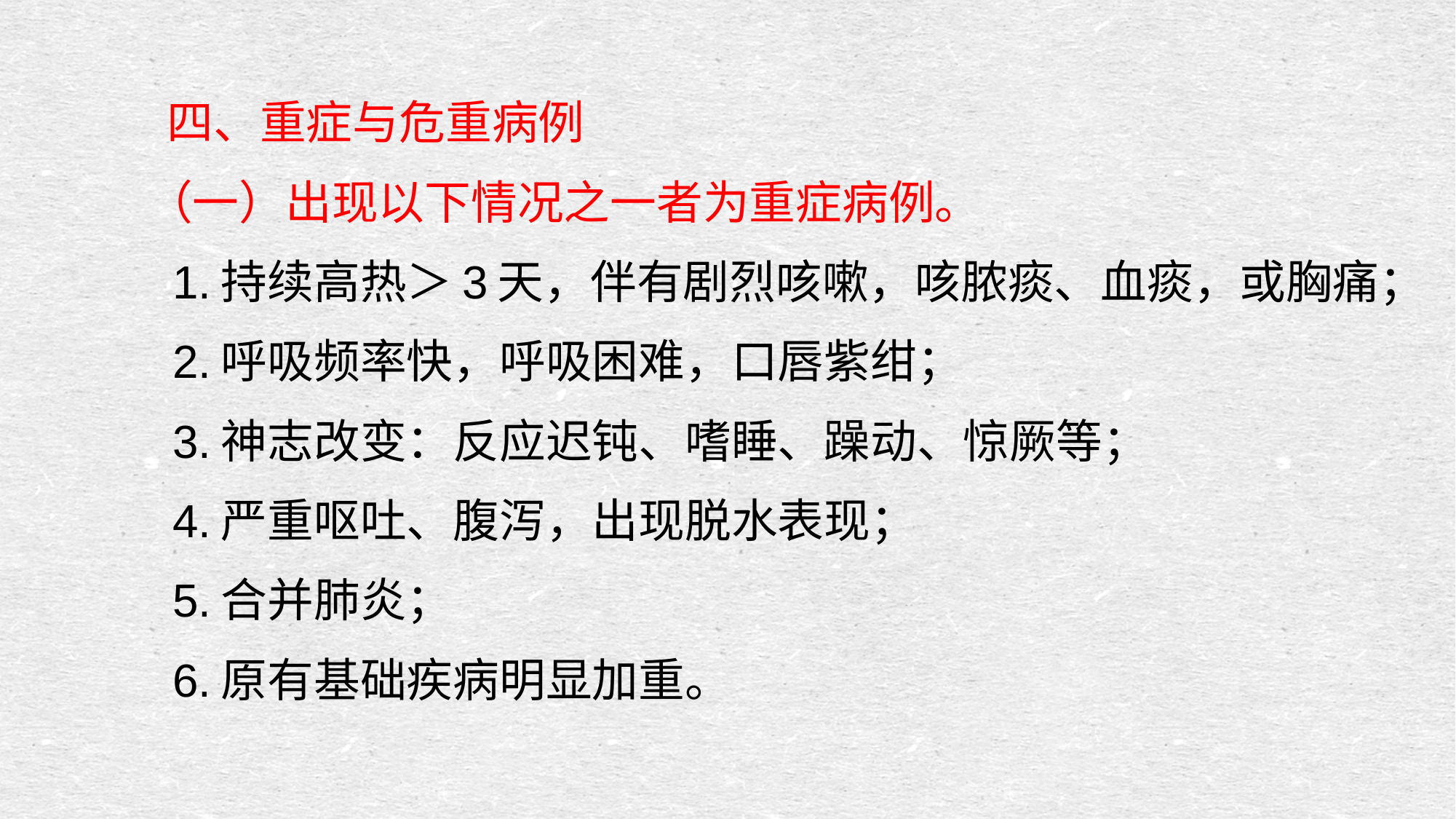

四、重症与危重病例
    （一）出现以下情况之一者为重症病例。
      1.持续高热＞3天，伴有剧烈咳嗽，咳脓痰、血痰，或胸痛；
      2.呼吸频率快，呼吸困难，口唇紫绀；
      3.神志改变：反应迟钝、嗜睡、躁动、惊厥等；
      4.严重呕吐、腹泻，出现脱水表现；
      5.合并肺炎；
      6.原有基础疾病明显加重。